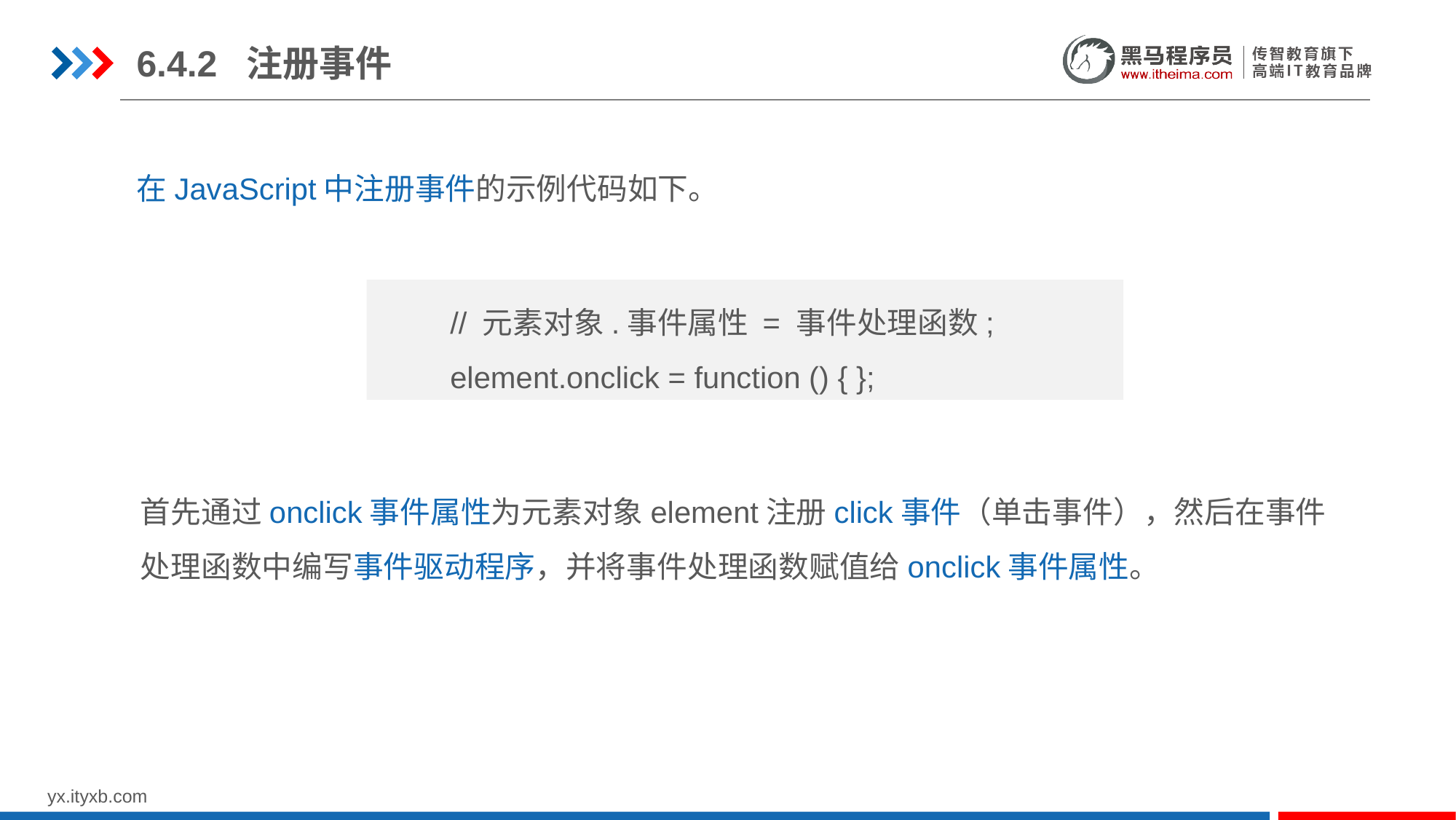

6.4.2  注册事件
在JavaScript中注册事件的示例代码如下。
// 元素对象.事件属性 = 事件处理函数;
element.onclick = function () { };
首先通过onclick事件属性为元素对象element注册click事件（单击事件），然后在事件处理函数中编写事件驱动程序，并将事件处理函数赋值给onclick事件属性。